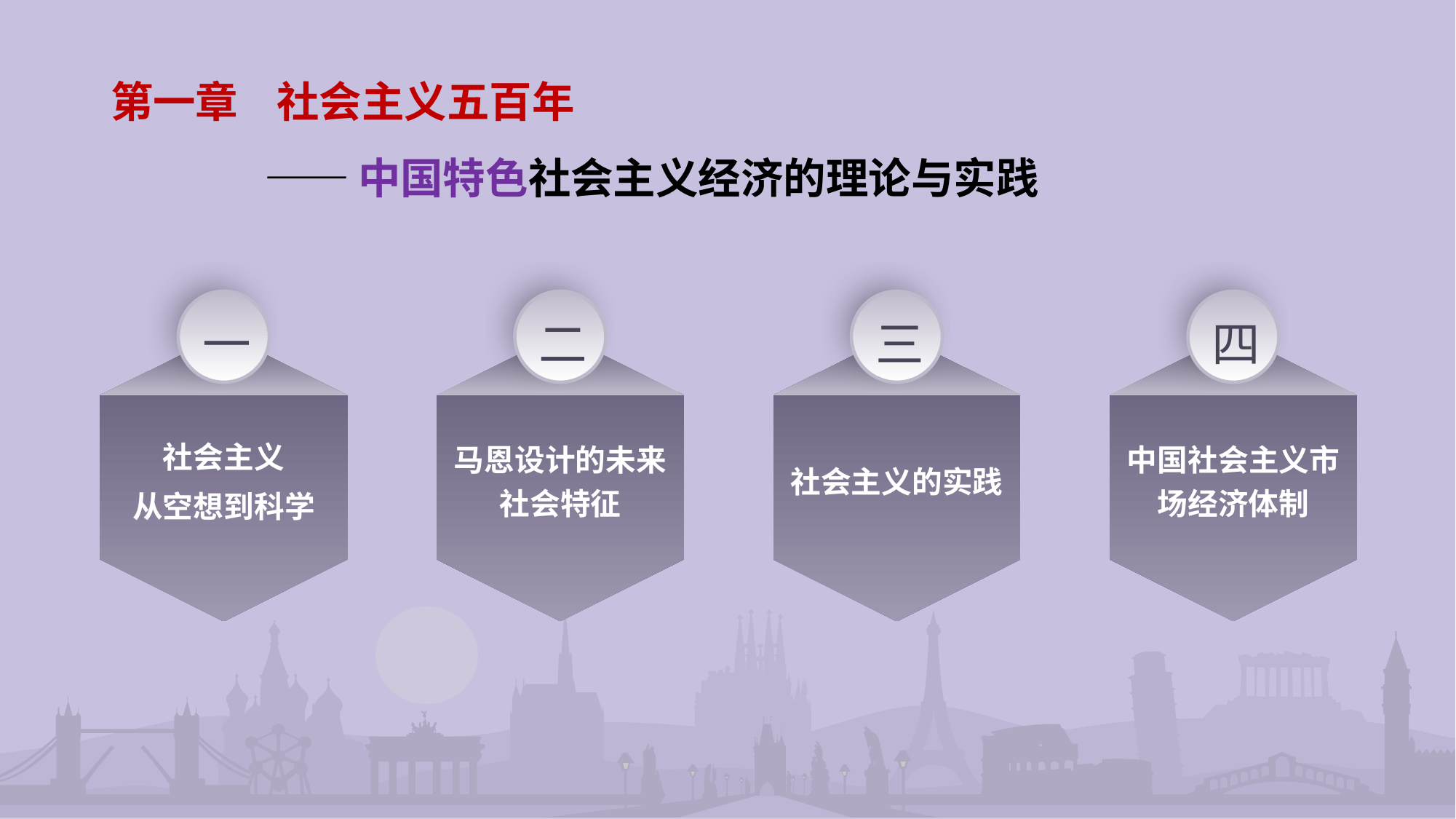

第一章    社会主义五百年
                ——中国特色社会主义经济的理论与实践

一
二
三
四
社会主义
从空想到科学

马恩设计的未来社会特征

社会主义的实践

中国社会主义市场经济体制